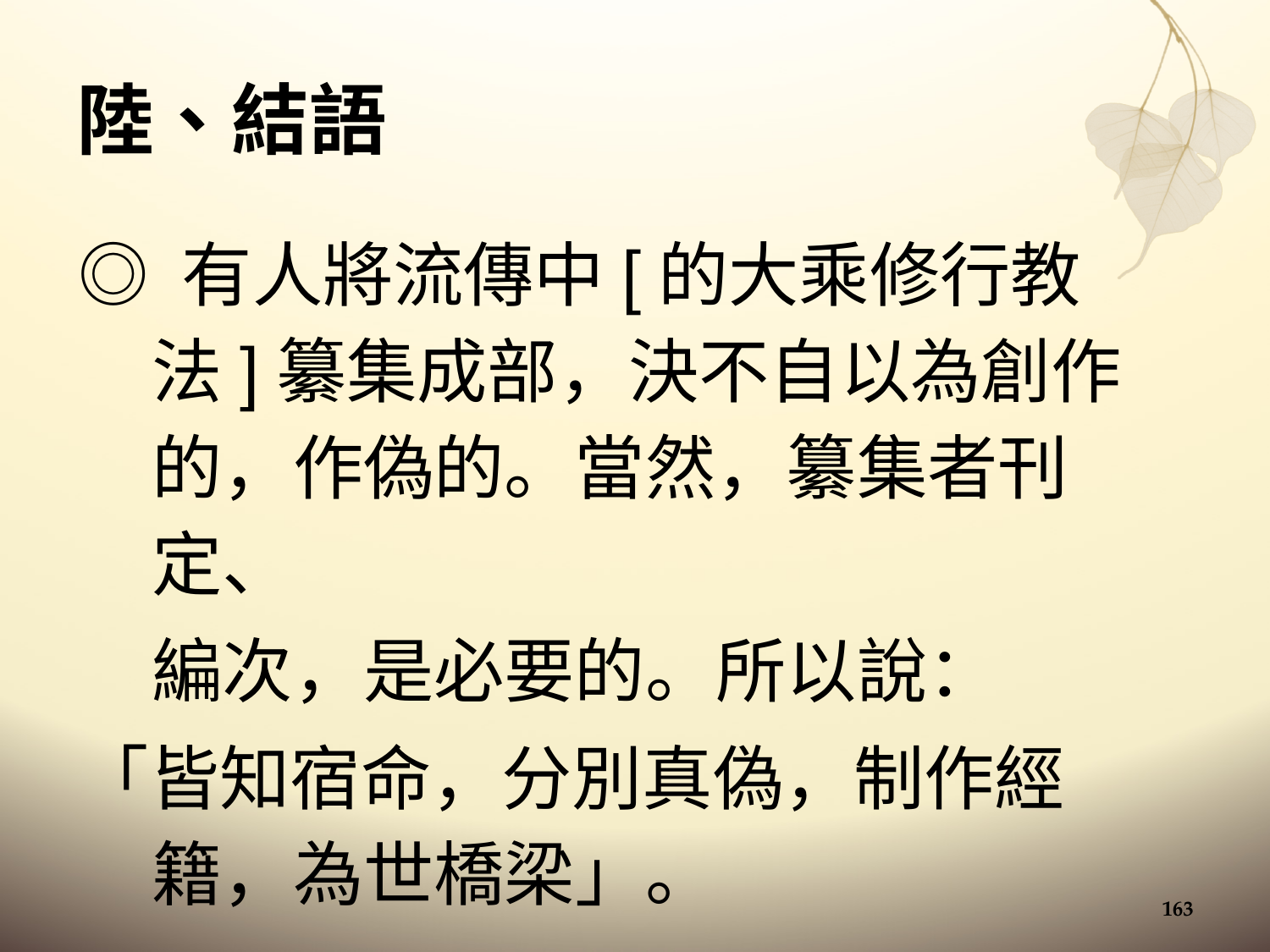

# 陸、結語
◎ 有人將流傳中[的大乘修行教法]纂集成部，決不自以為創作的，作偽的。當然，纂集者刊定、
編次，是必要的。所以說：
「皆知宿命，分別真偽，制作經籍，為世橋梁」。

163